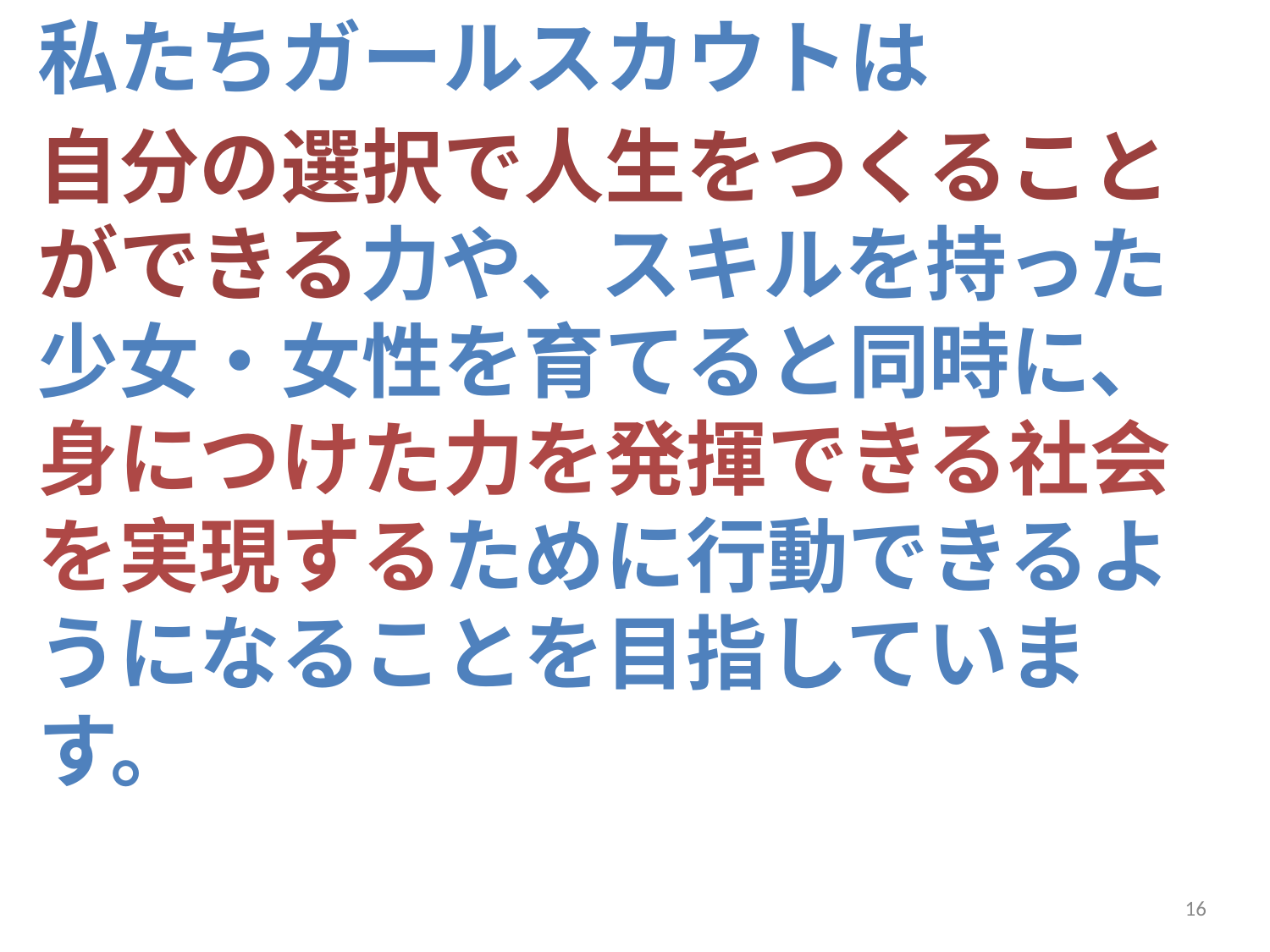

私たちガールスカウトは
自分の選択で人生をつくることができる力や、スキルを持った少女・女性を育てると同時に、身につけた力を発揮できる社会を実現するために行動できるようになることを目指しています。
16